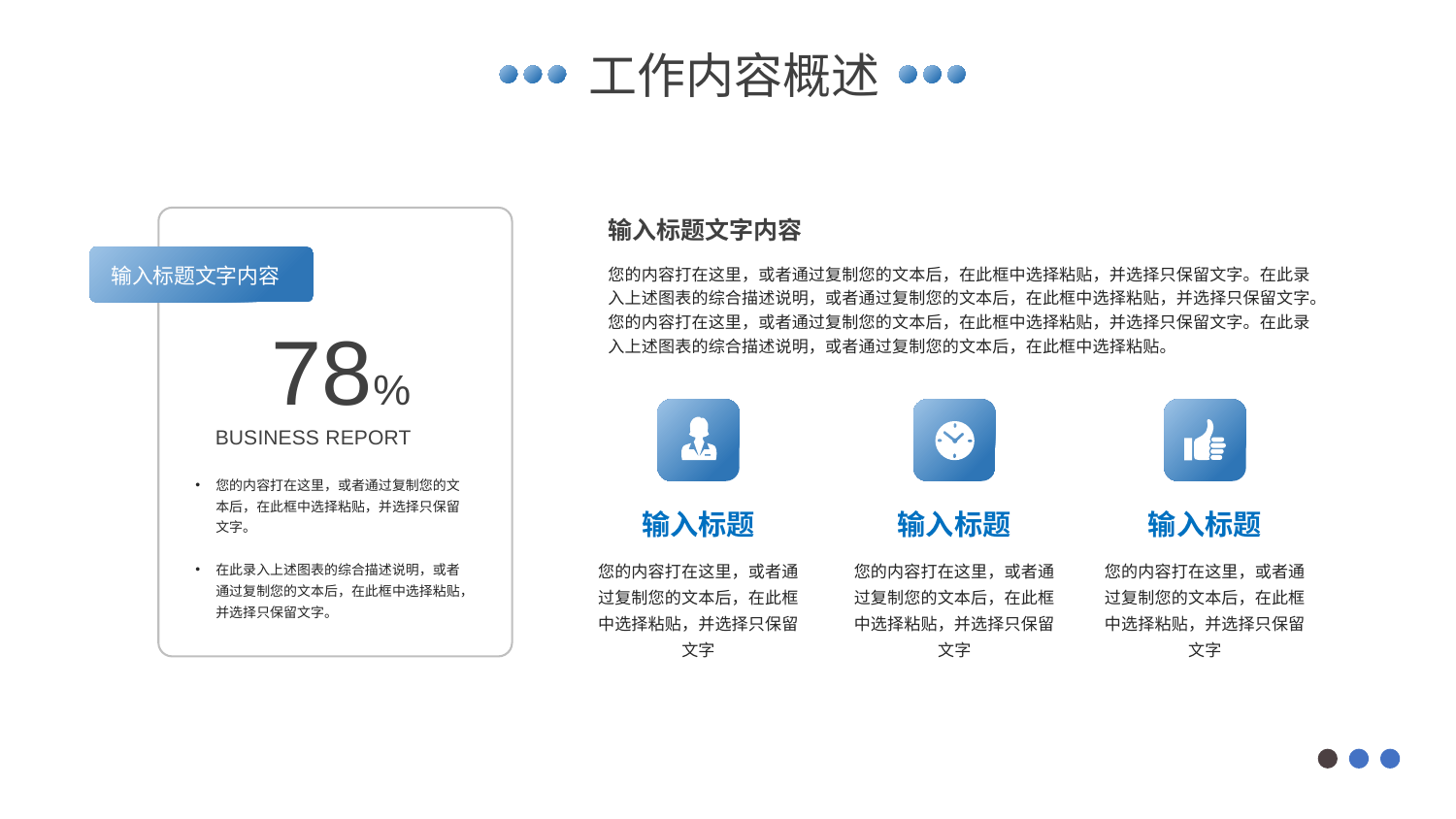

工作内容概述

输入标题文字内容

您的内容打在这里，或者通过复制您的文本后，在此框中选择粘贴，并选择只保留文字。在此录入上述图表的综合描述说明，或者通过复制您的文本后，在此框中选择粘贴，并选择只保留文字。您的内容打在这里，或者通过复制您的文本后，在此框中选择粘贴，并选择只保留文字。在此录入上述图表的综合描述说明，或者通过复制您的文本后，在此框中选择粘贴。
输入标题文字内容
78%

BUSINESS REPORT

您的内容打在这里，或者通过复制您的文本后，在此框中选择粘贴，并选择只保留文字。

在此录入上述图表的综合描述说明，或者通过复制您的文本后，在此框中选择粘贴，并选择只保留文字。
输入标题
输入标题
输入标题
您的内容打在这里，或者通过复制您的文本后，在此框中选择粘贴，并选择只保留文字
您的内容打在这里，或者通过复制您的文本后，在此框中选择粘贴，并选择只保留文字
您的内容打在这里，或者通过复制您的文本后，在此框中选择粘贴，并选择只保留文字